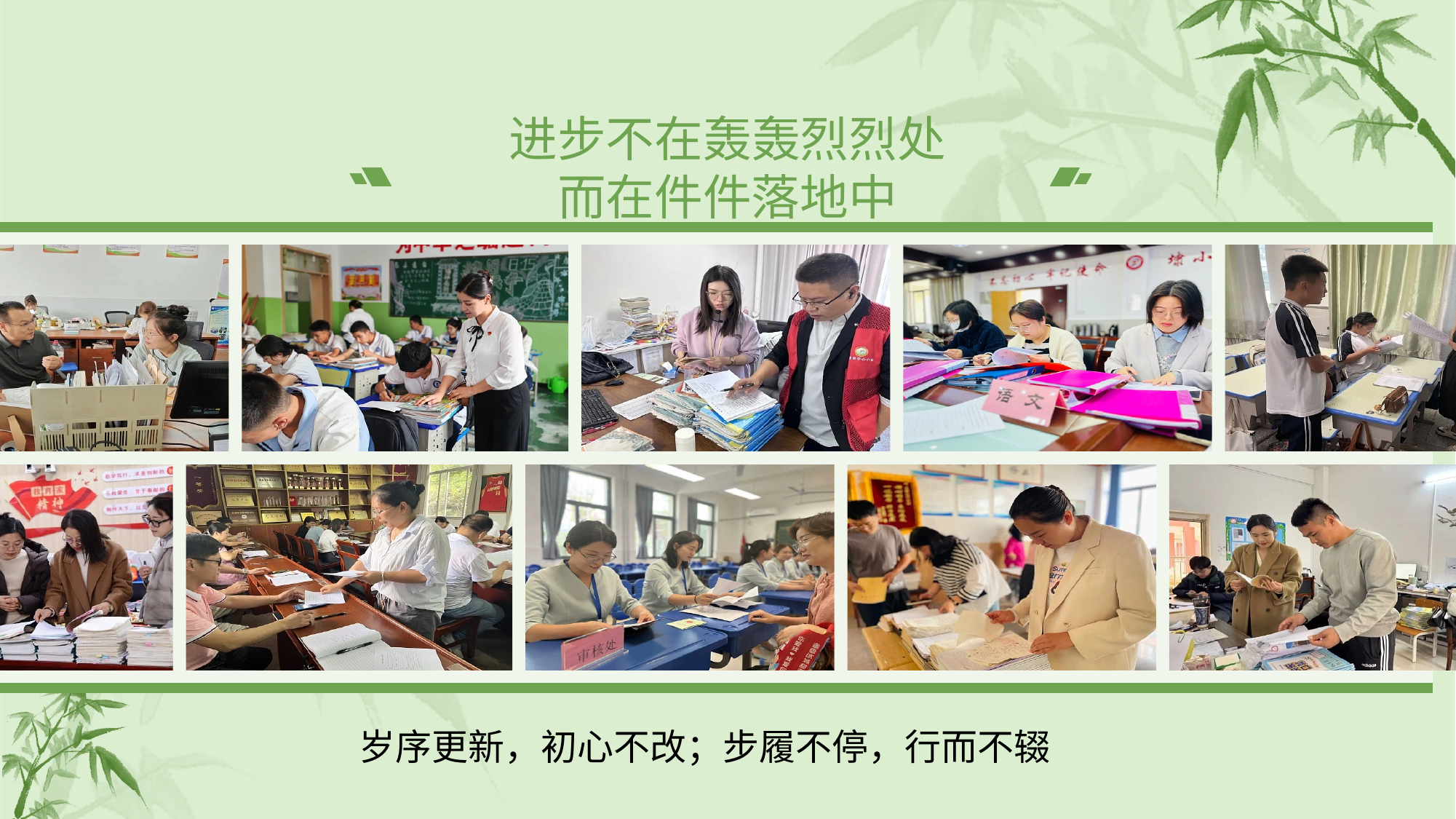

进步不在轰轰烈烈处
而在件件落地中

岁序更新，初心不改；步履不停，行而不辍